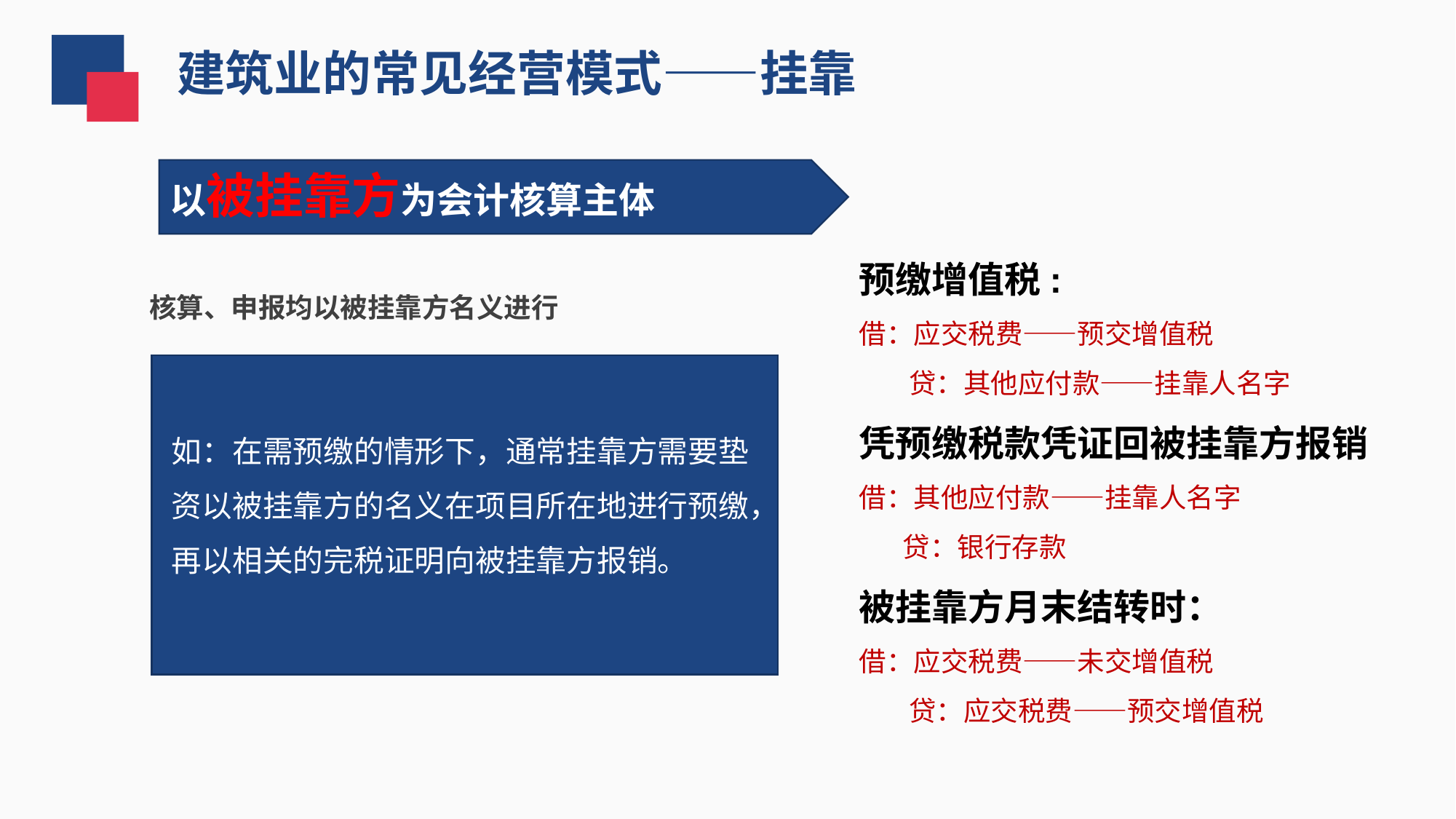

建筑业的常见经营模式——挂靠

以被挂靠方为会计核算主体
预缴增值税:
借：应交税费——预交增值税
       贷：其他应付款——挂靠人名字
凭预缴税款凭证回被挂靠方报销
借：其他应付款——挂靠人名字
      贷：银行存款
被挂靠方月末结转时：
借：应交税费——未交增值税
       贷：应交税费——预交增值税
核算、申报均以被挂靠方名义进行

如：在需预缴的情形下，通常挂靠方需要垫资以被挂靠方的名义在项目所在地进行预缴，再以相关的完税证明向被挂靠方报销。